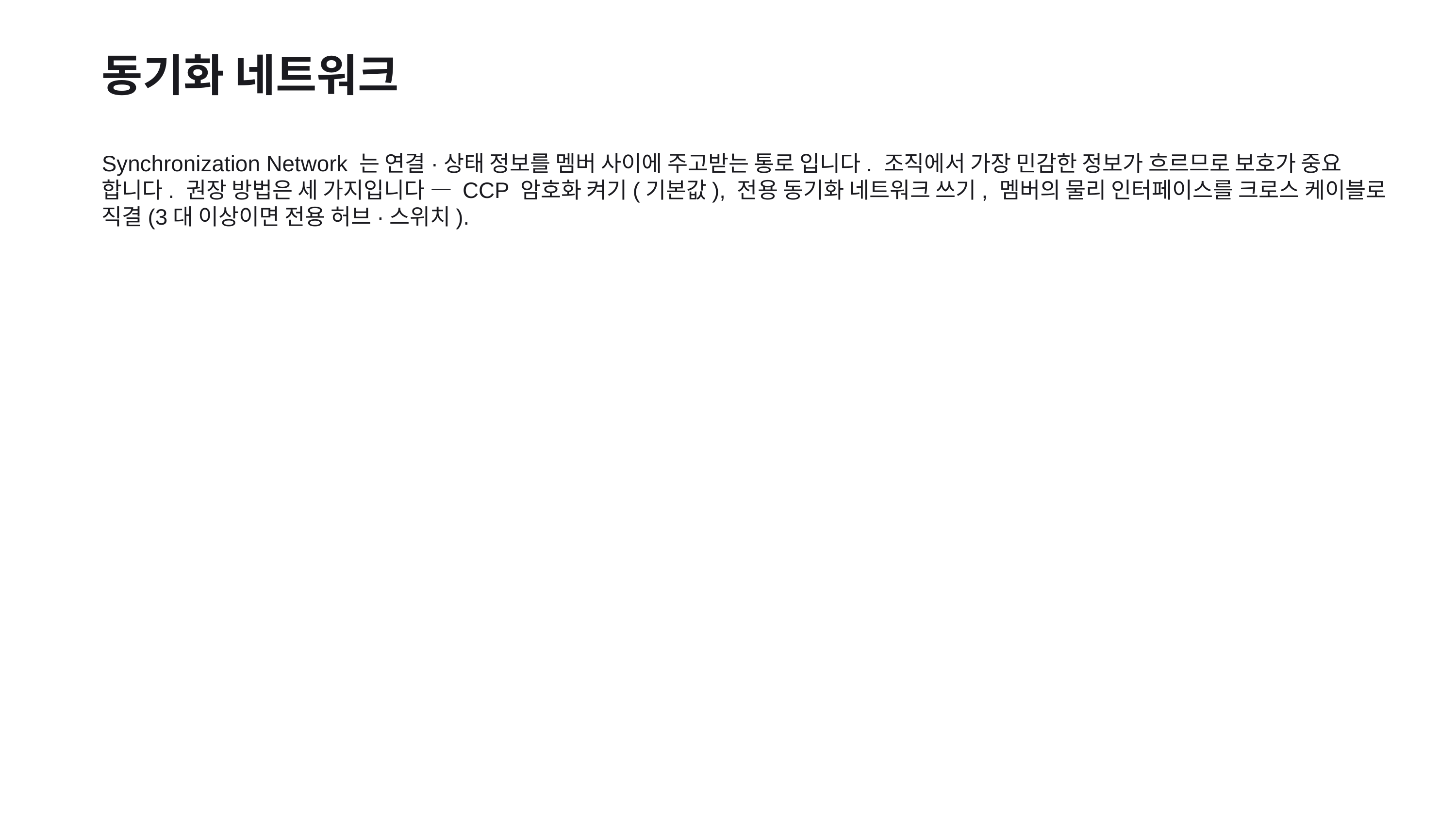

동기화 네트워크
Synchronization Network 는 연결·상태 정보를 멤버 사이에 주고받는 통로 입니다. 조직에서 가장 민감한 정보가 흐르므로 보호가 중요 합니다. 권장 방법은 세 가지입니다 — CCP 암호화 켜기(기본값), 전용 동기화 네트워크 쓰기, 멤버의 물리 인터페이스를 크로스 케이블로 직결(3대 이상이면 전용 허브·스위치).